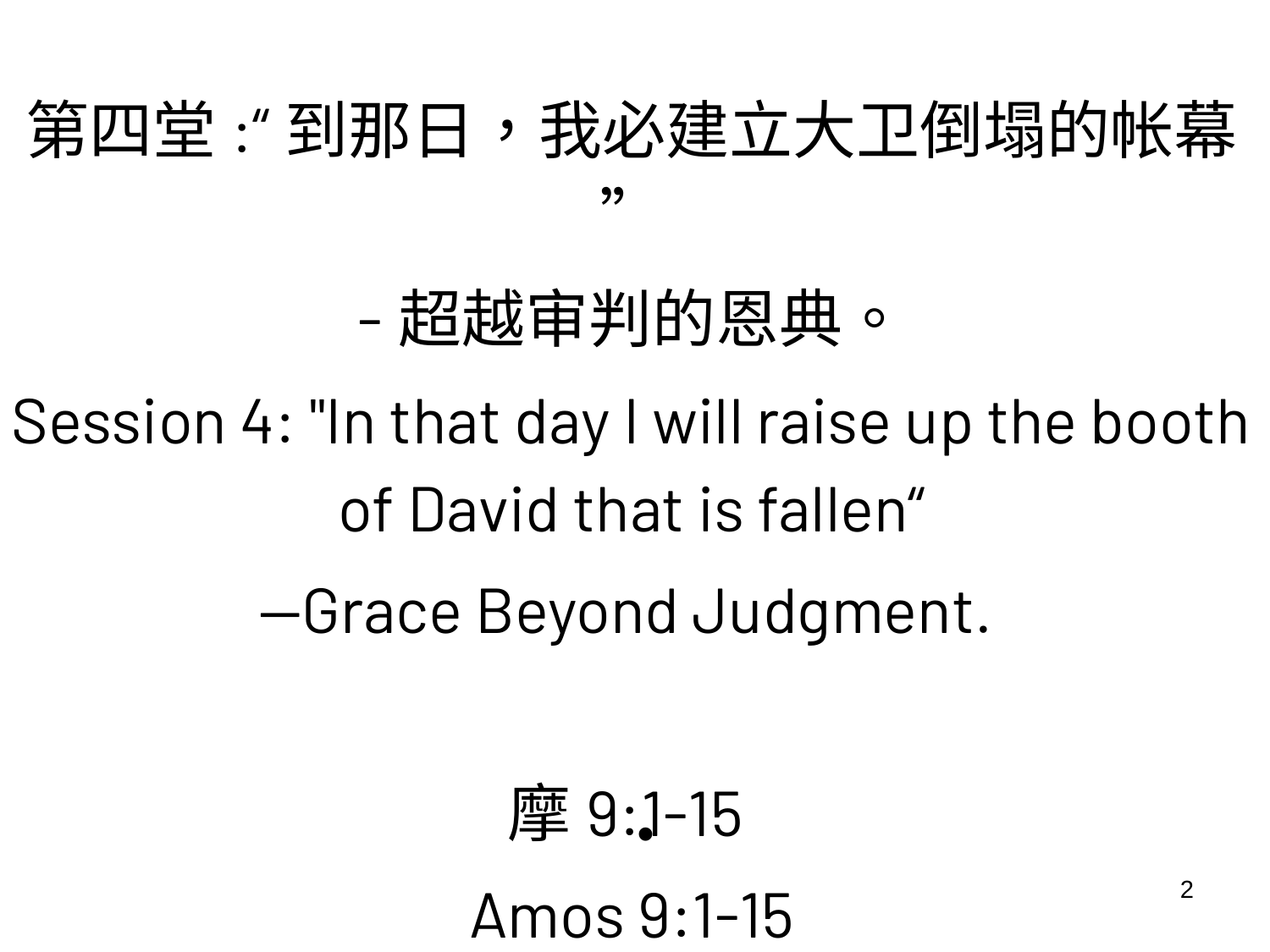

第四堂:“到那日，我必建立大卫倒塌的帐幕”
-超越审判的恩典。
Session 4: "In that day I will raise up the booth of David that is fallen“
—Grace Beyond Judgment.

摩9:1-15
Amos 9:1-15
#
2